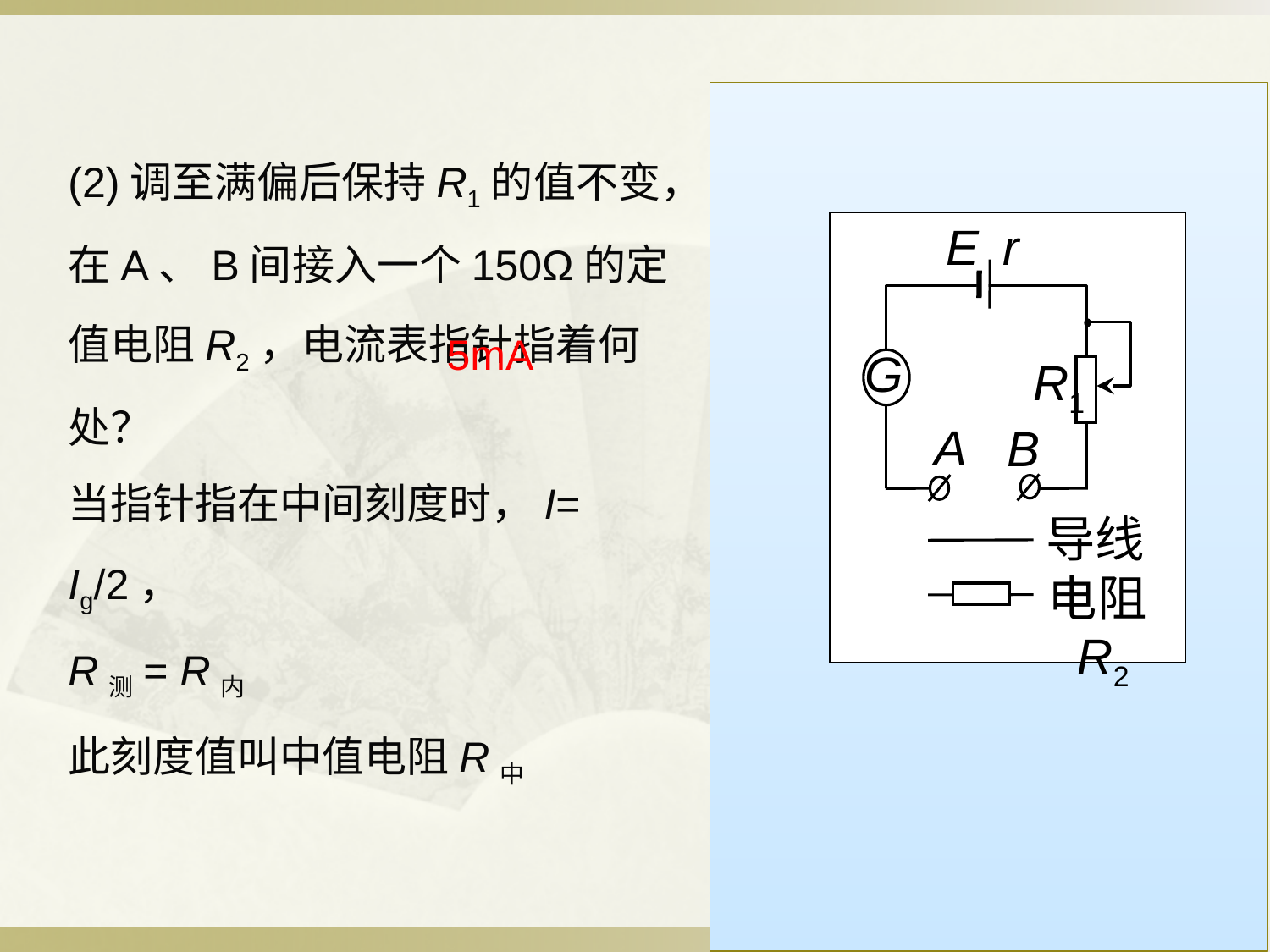

(2)调至满偏后保持R1的值不变，在A、B间接入一个150Ω的定值电阻R2，电流表指针指着何处？
当指针指在中间刻度时，I= Ig/2，
R测= R内
此刻度值叫中值电阻R中

E
r

R1
G

A
B

导线

电阻R2

5mA